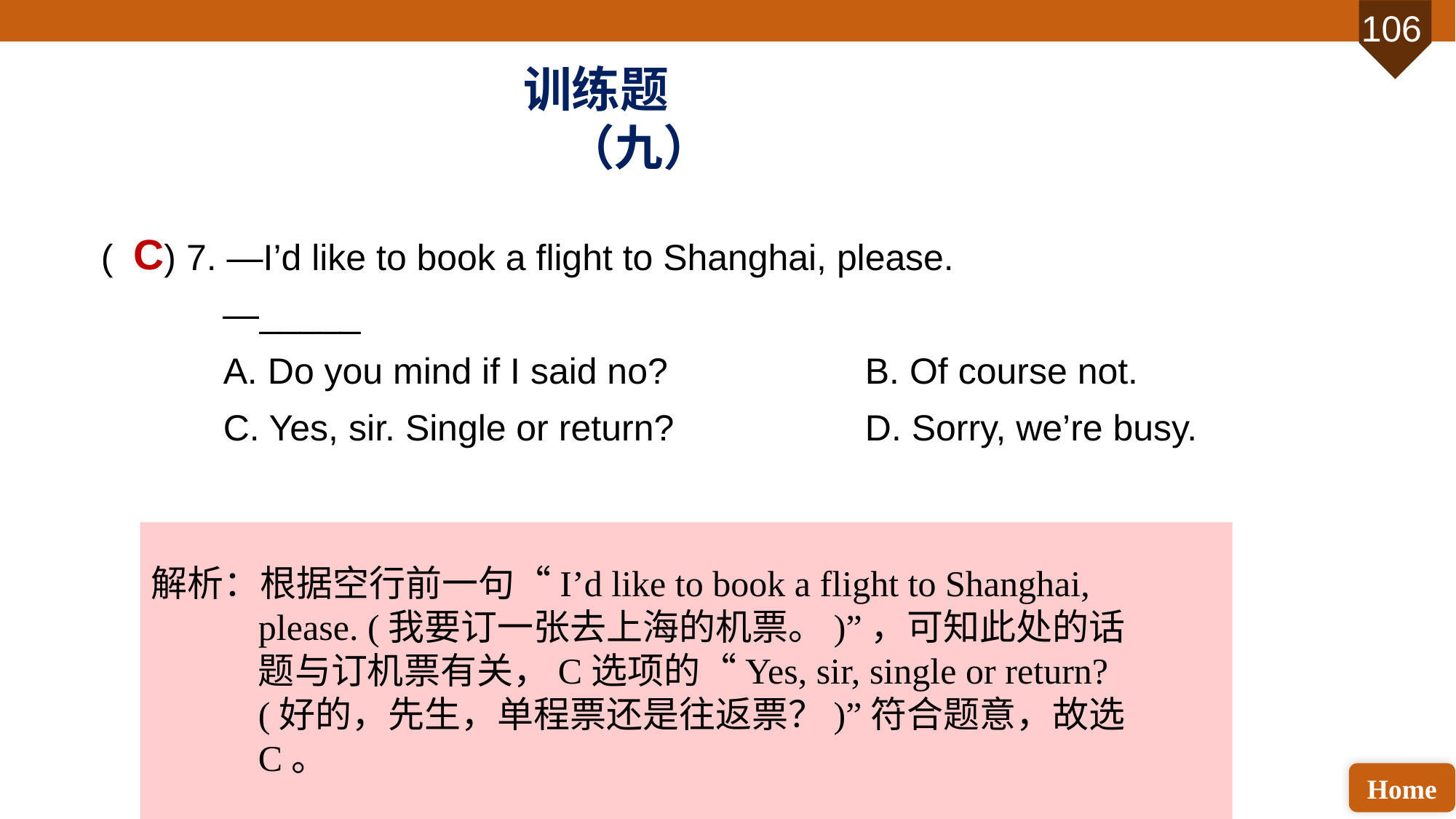

训练题（九）
(     ) 7. —I’d like to book a flight to Shanghai, please.
            —_____
            A. Do you mind if I said no? 		B. Of course not.
            C. Yes, sir. Single or return? 		D. Sorry, we’re busy.
C

解析：根据空行前一句“I’d like to book a flight to Shanghai, please. (我要订一张去上海的机票。)”，可知此处的话题与订机票有关，C选项的“Yes, sir, single or return? (好的，先生，单程票还是往返票？)”符合题意，故选C。